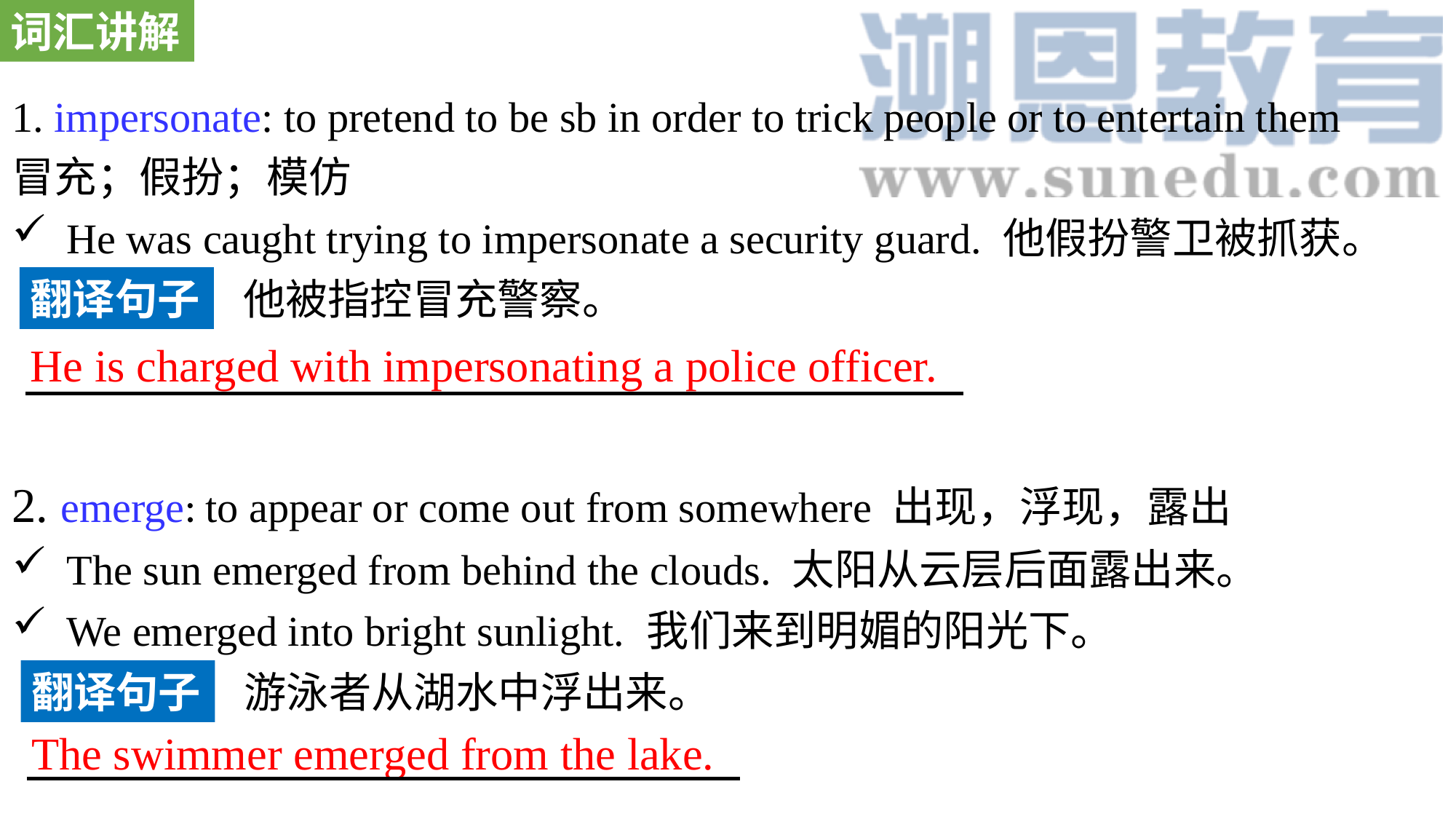

词汇讲解
1. impersonate: to pretend to be sb in order to trick people or to entertain them
冒充；假扮；模仿
He was caught trying to impersonate a security guard. 他假扮警卫被抓获。

2. emerge: to appear or come out from somewhere 出现，浮现，露出
The sun emerged from behind the clouds. 太阳从云层后面露出来。
We emerged into bright sunlight. 我们来到明媚的阳光下。
翻译句子
他被指控冒充警察。
He is charged with impersonating a police officer.
翻译句子
游泳者从湖水中浮出来。
The swimmer emerged from the lake.